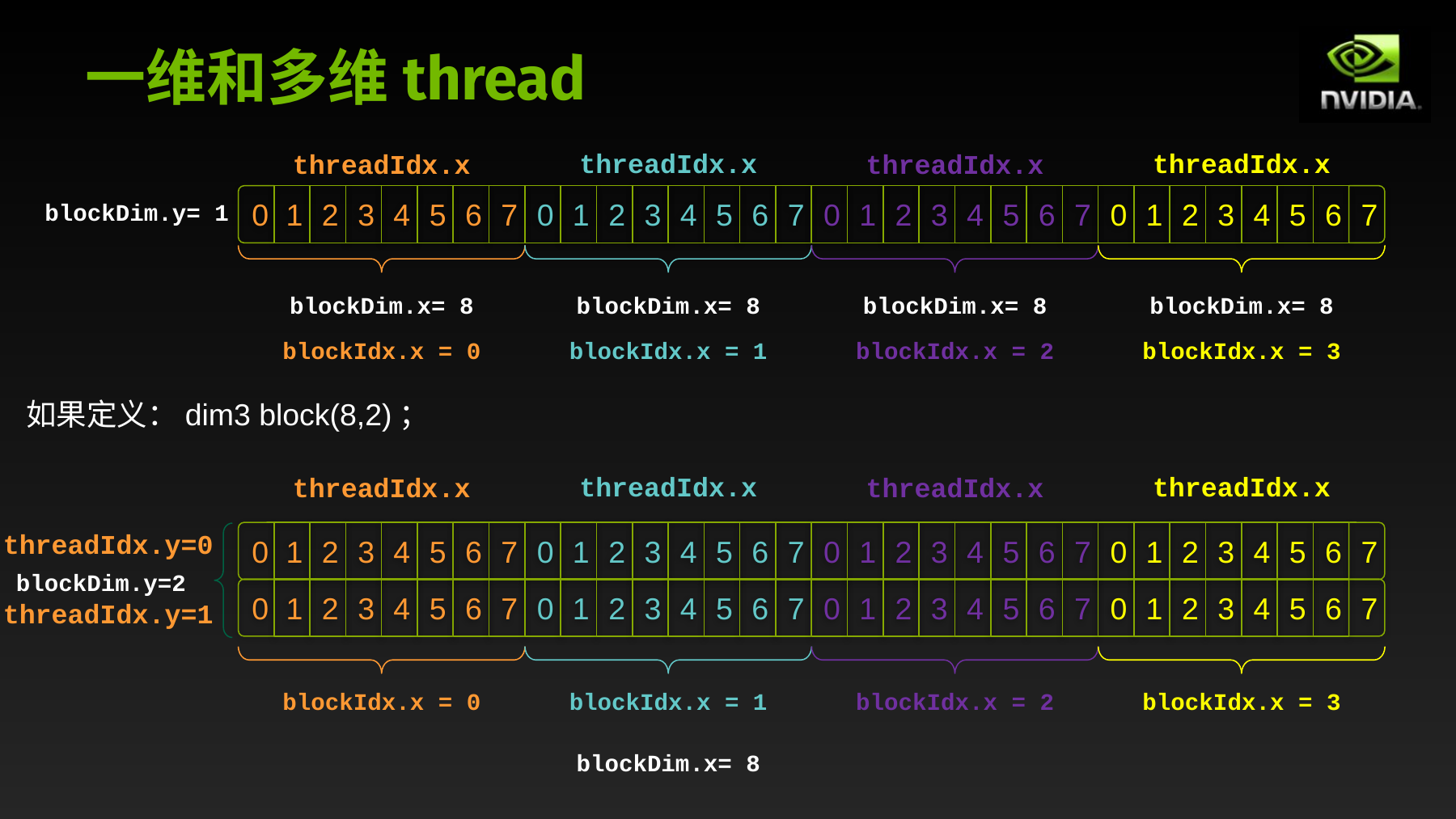

# 一维和多维thread
threadIdx.x
threadIdx.x
threadIdx.x
threadIdx.x
5
6
7
0
1
2
3
4
5
6
7
0
1
2
3
4
5
6
7
0
1
2
3
4
1
2
3
4
5
6
7
0
blockDim.y= 1
blockDim.x= 8
blockDim.x= 8
blockDim.x= 8
blockDim.x= 8

blockIdx.x = 3
blockIdx.x = 2
blockIdx.x = 0
blockIdx.x = 1
如果定义：dim3 block(8,2)；
threadIdx.x
threadIdx.x
threadIdx.x
threadIdx.x
threadIdx.y=0
5
6
7
0
1
2
3
4
5
6
7
0
1
2
3
4
5
6
7
0
1
2
3
4
1
2
3
4
5
6
7
0

blockDim.y=2
5
6
7
0
1
2
3
4
5
6
7
0
1
2
3
4
5
6
7
0
1
2
3
4
1
2
3
4
5
6
7
0
threadIdx.y=1

blockIdx.x = 3
blockIdx.x = 2
blockIdx.x = 0
blockIdx.x = 1
blockDim.x= 8